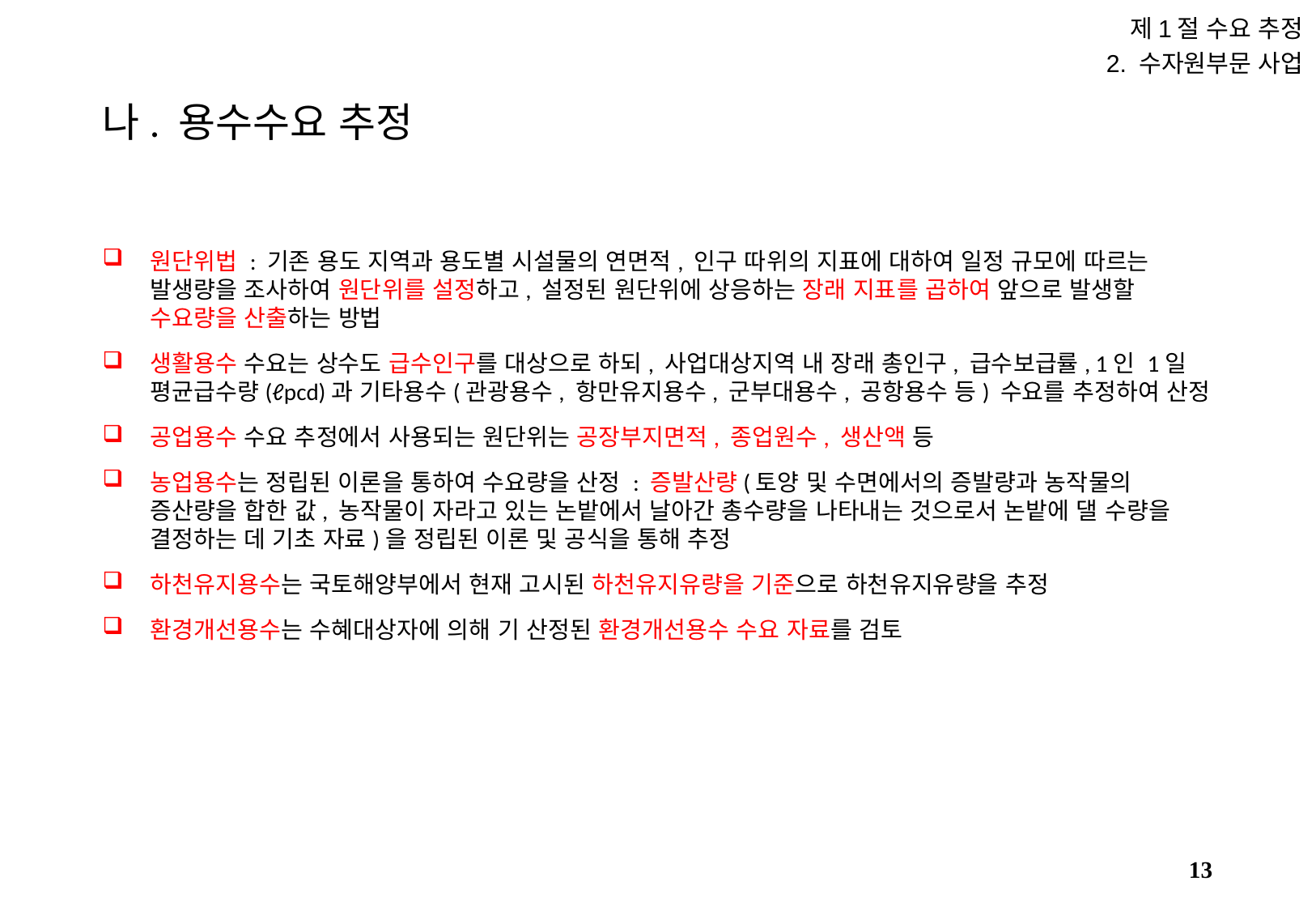

제1절 수요 추정
2. 수자원부문 사업
# 나. 용수수요 추정
원단위법 : 기존 용도 지역과 용도별 시설물의 연면적, 인구 따위의 지표에 대하여 일정 규모에 따르는 발생량을 조사하여 원단위를 설정하고, 설정된 원단위에 상응하는 장래 지표를 곱하여 앞으로 발생할 수요량을 산출하는 방법
생활용수 수요는 상수도 급수인구를 대상으로 하되, 사업대상지역 내 장래 총인구, 급수보급률, 1인 1일 평균급수량(ℓpcd)과 기타용수(관광용수, 항만유지용수, 군부대용수, 공항용수 등) 수요를 추정하여 산정
공업용수 수요 추정에서 사용되는 원단위는 공장부지면적, 종업원수, 생산액 등
농업용수는 정립된 이론을 통하여 수요량을 산정 : 증발산량(토양 및 수면에서의 증발량과 농작물의 증산량을 합한 값, 농작물이 자라고 있는 논밭에서 날아간 총수량을 나타내는 것으로서 논밭에 댈 수량을 결정하는 데 기초 자료)을 정립된 이론 및 공식을 통해 추정
하천유지용수는 국토해양부에서 현재 고시된 하천유지유량을 기준으로 하천유지유량을 추정
환경개선용수는 수혜대상자에 의해 기 산정된 환경개선용수 수요 자료를 검토

13